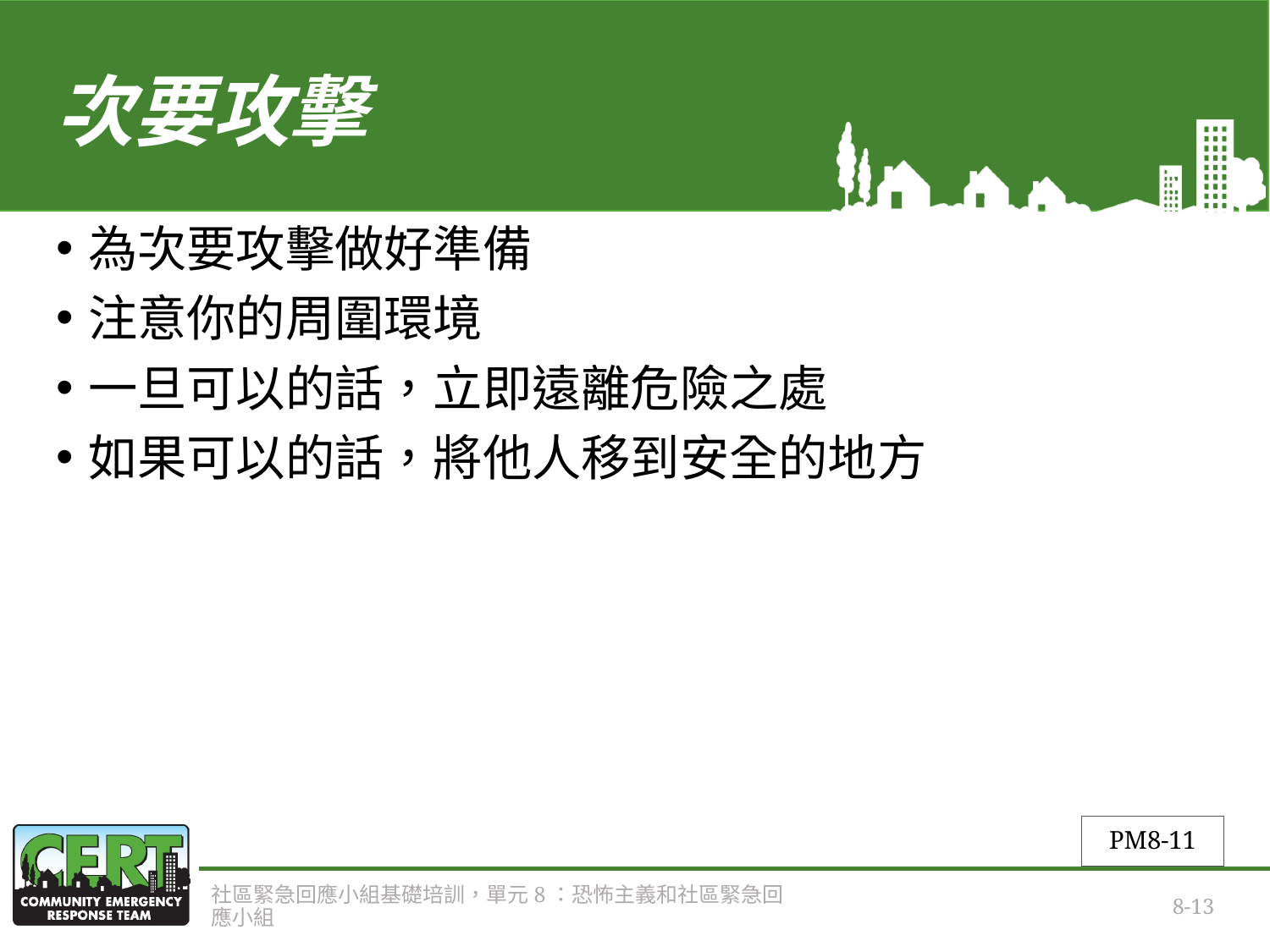

# 次要攻擊
為次要攻擊做好準備
注意你的周圍環境
一旦可以的話，立即遠離危險之處
如果可以的話，將他人移到安全的地方
PM8-11
社區緊急回應小組基礎培訓，單元8：恐怖主義和社區緊急回應小組
8-13